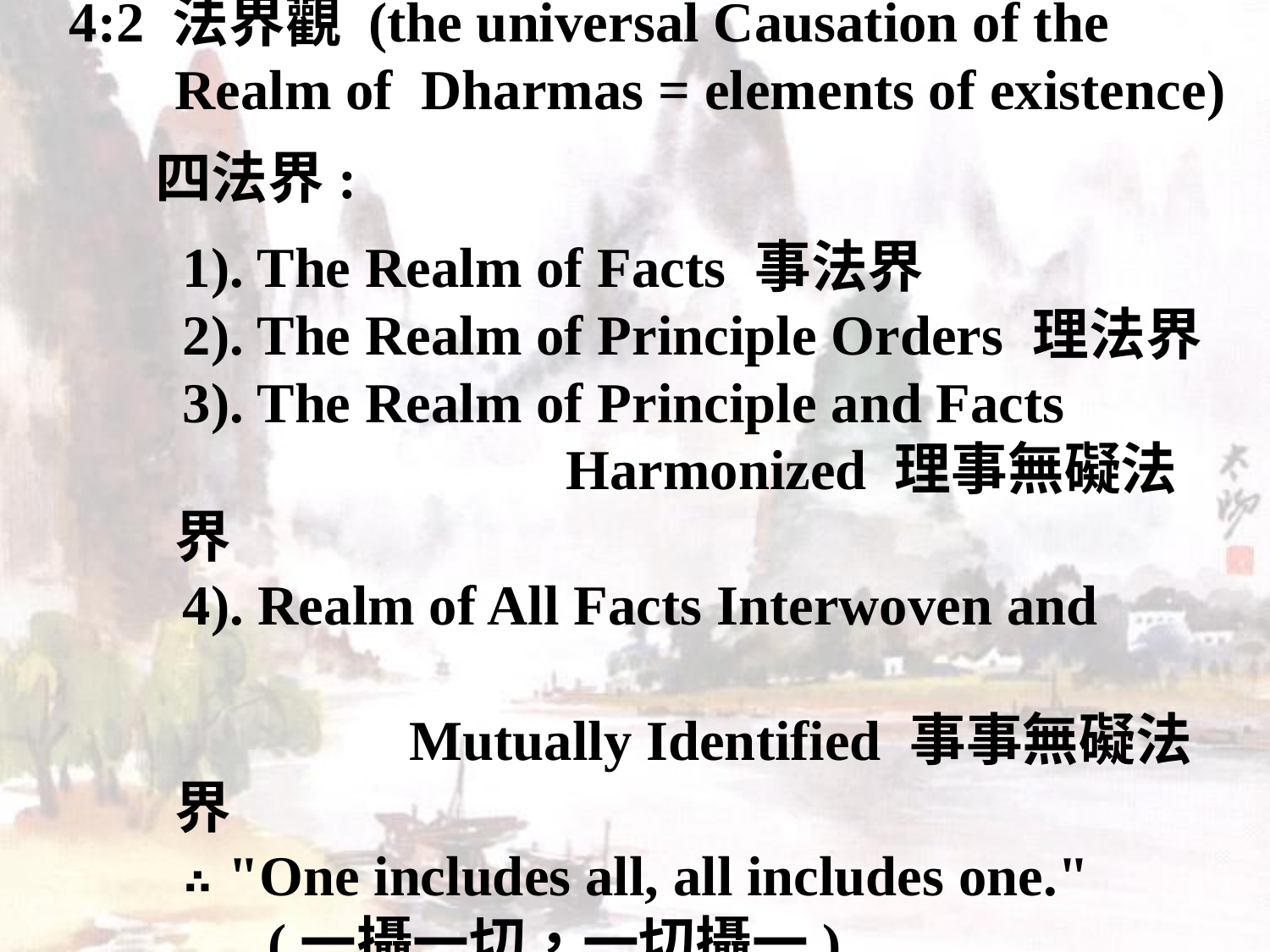

4:2 法界觀 (the universal Causation of the Realm of  Dharmas = elements of existence)
          四法界:
            1). The Realm of Facts 事法界
            2). The Realm of Principle Orders 理法界
            3). The Realm of Principle and Facts
                                       Harmonized 理事無礙法界
            4). Realm of All Facts Interwoven and
                            Mutually Identified 事事無礙法界
            ∴ "One includes all, all includes one."
                  (一攝一切，一切攝一)